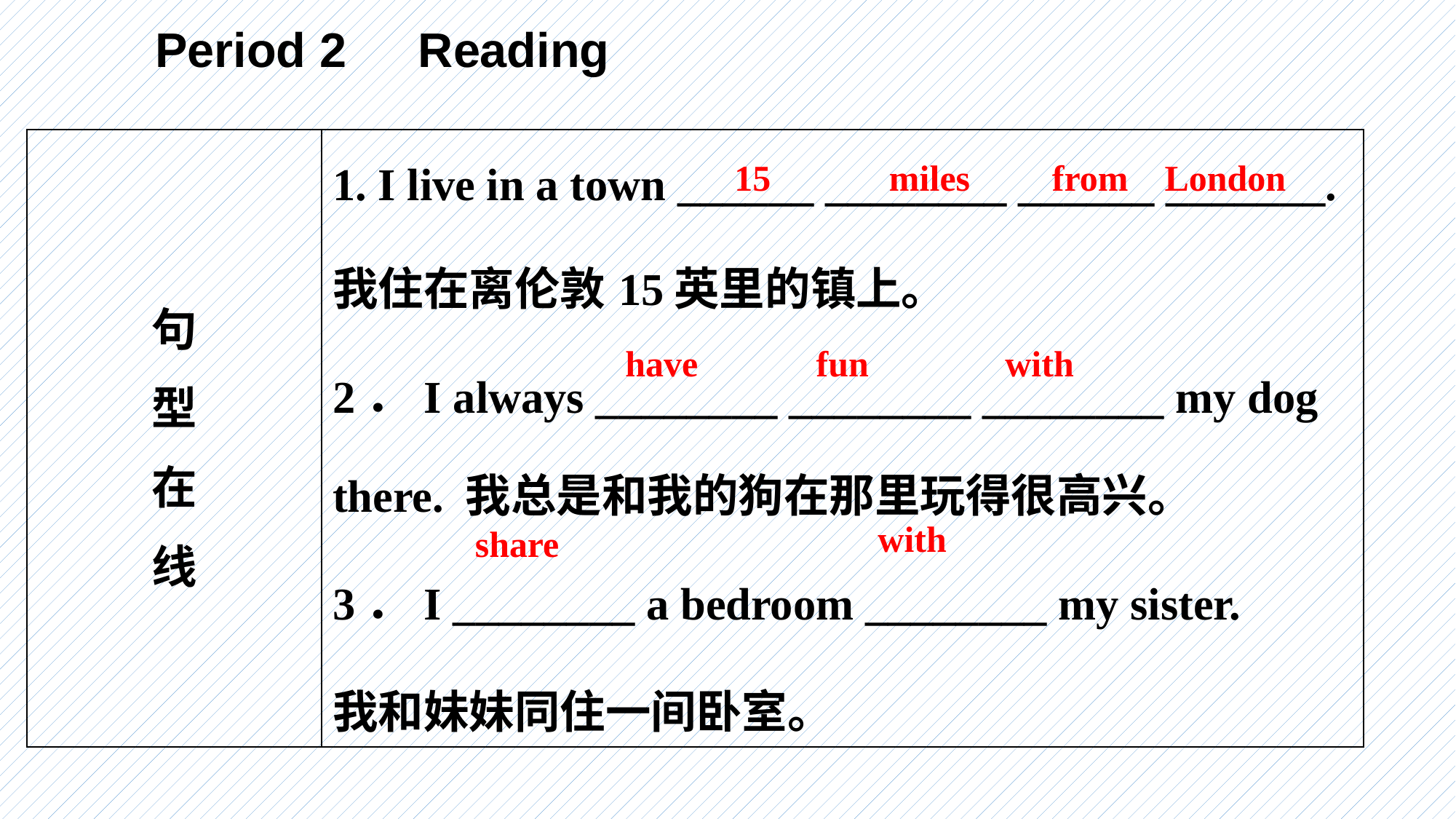

Period 2　Reading
| 句 型 在 线 | 1. I live in a town \_\_\_\_\_\_ \_\_\_\_\_\_\_\_ \_\_\_\_\_\_ \_\_\_\_\_\_\_. 我住在离伦敦15英里的镇上。 2．I always \_\_\_\_\_\_\_\_ \_\_\_\_\_\_\_\_ \_\_\_\_\_\_\_\_ my dog there. 我总是和我的狗在那里玩得很高兴。 3．I \_\_\_\_\_\_\_\_ a bedroom \_\_\_\_\_\_\_\_ my sister. 我和妹妹同住一间卧室。 |
| --- | --- |
15             miles         from    London
have             fun               with

with
share